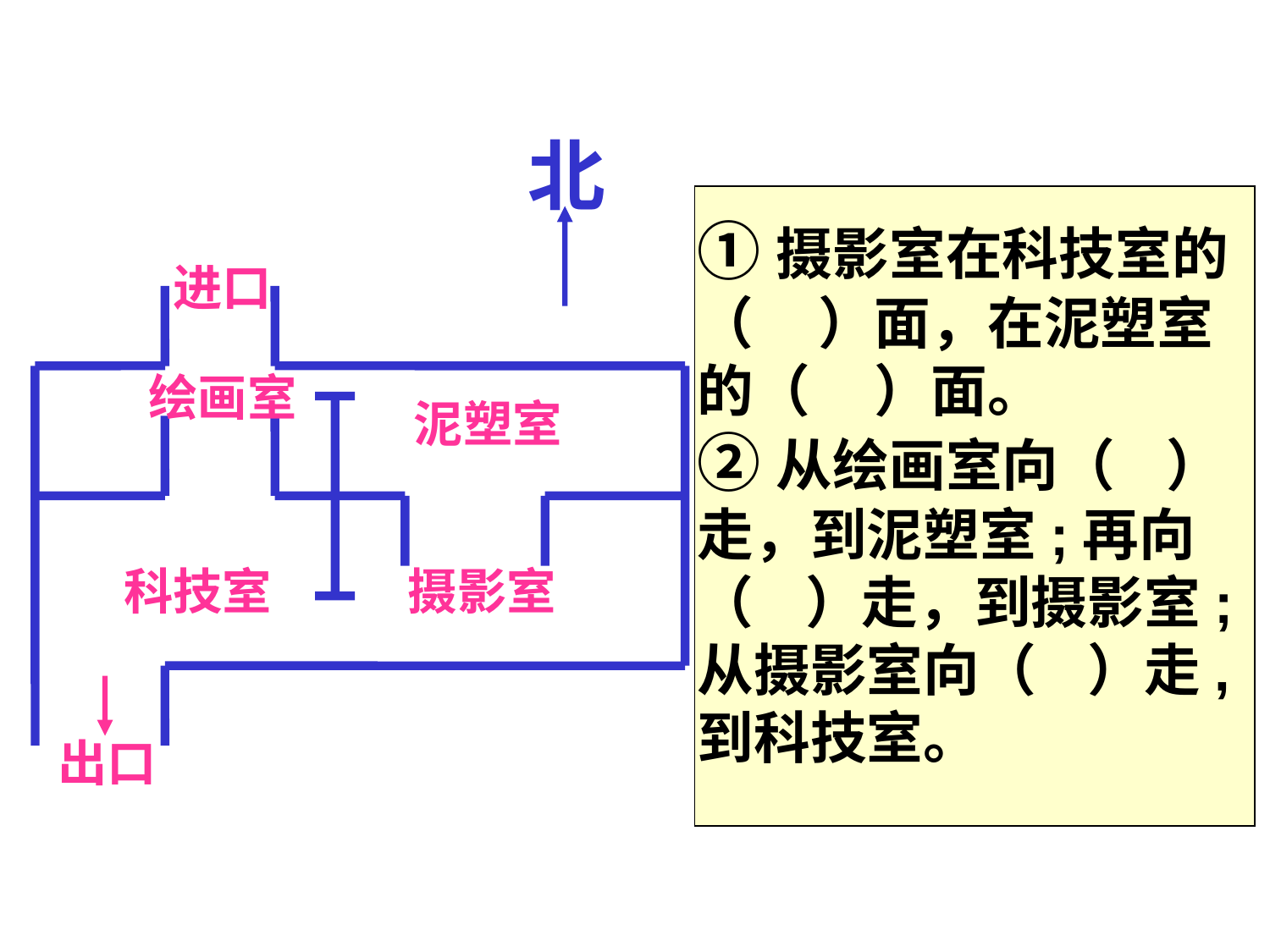

北

①摄影室在科技室的（     ）面，在泥塑室的（     ）面。
②从绘画室向（    ）走，到泥塑室;再向（    ）走，到摄影室;从摄影室向（    ）走,到科技室。
进口

绘画室
泥塑室
科技室
摄影室

出口